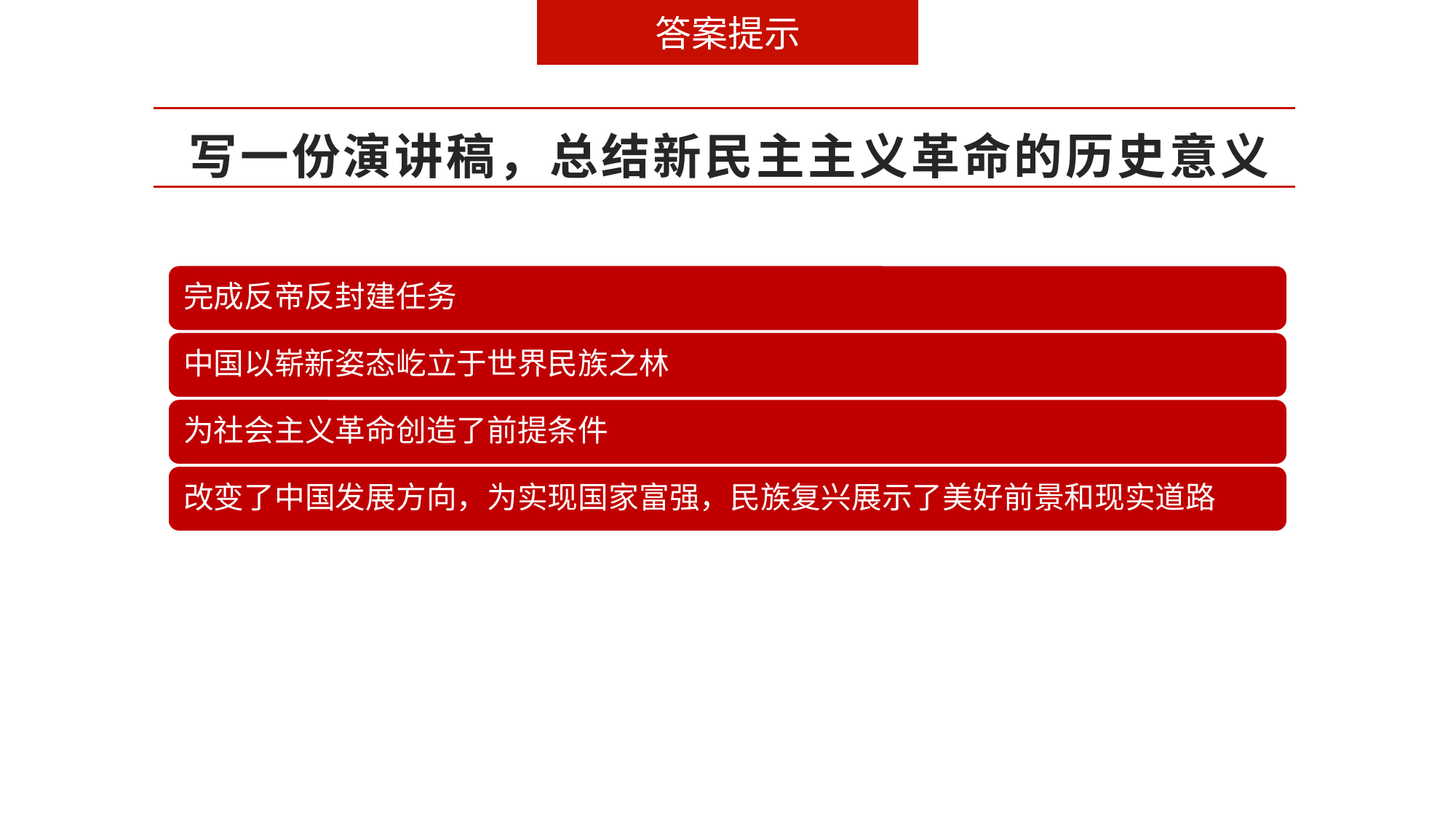

答案提示
# 写一份演讲稿，总结新民主主义革命的历史意义
完成反帝反封建任务
中国以崭新姿态屹立于世界民族之林
为社会主义革命创造了前提条件
改变了中国发展方向，为实现国家富强，民族复兴展示了美好前景和现实道路